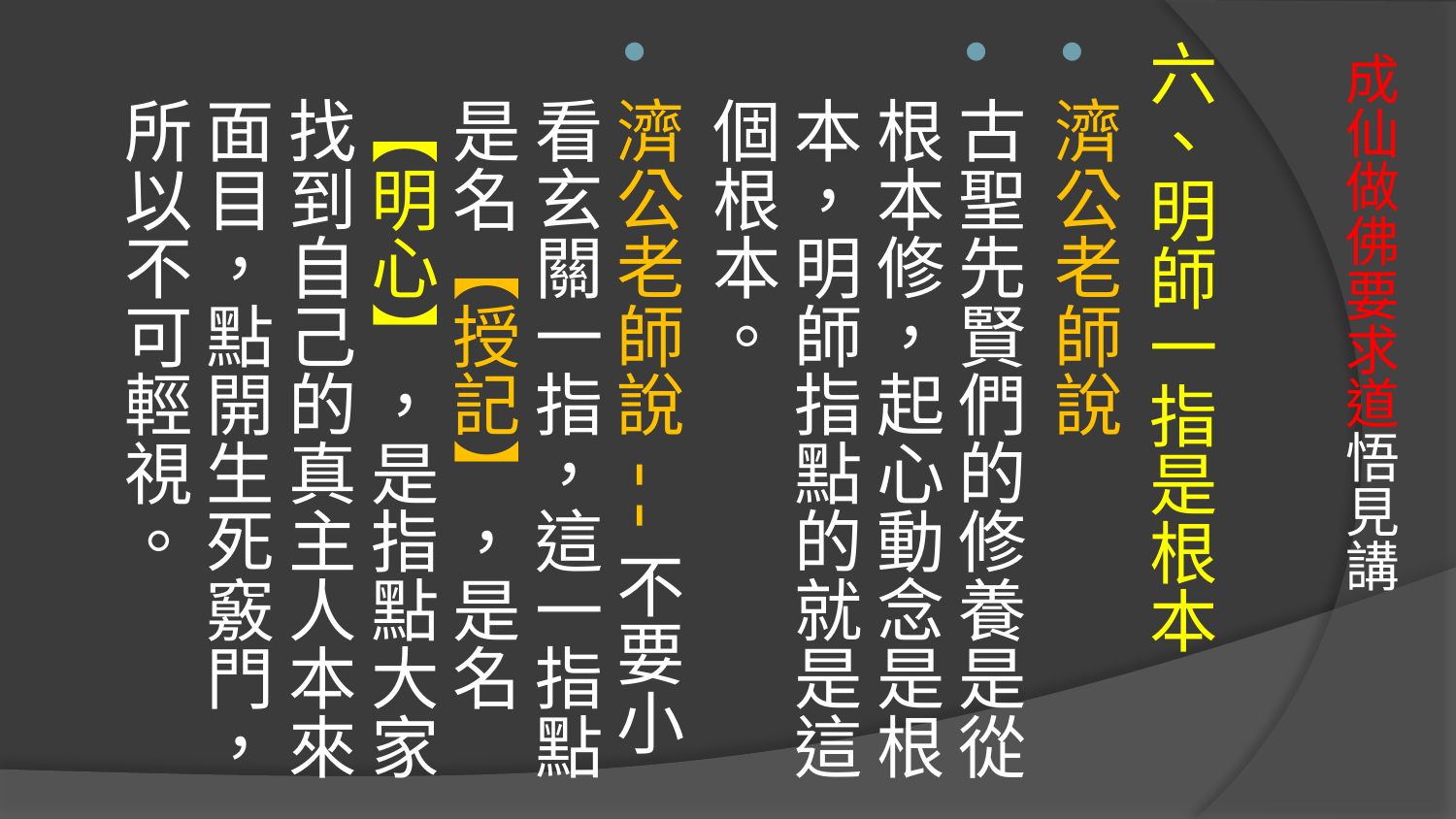

六、明師一指是根本
濟公老師說
古聖先賢們的修養是從根本修，起心動念是根本，明師指點的就是這個根本。
濟公老師說--不要小看玄關一指，這一指點是名【授記】，是名【明心】，是指點大家找到自己的真主人本來面目，點開生死竅門，所以不可輕視。

# 成仙做佛要求道悟見講